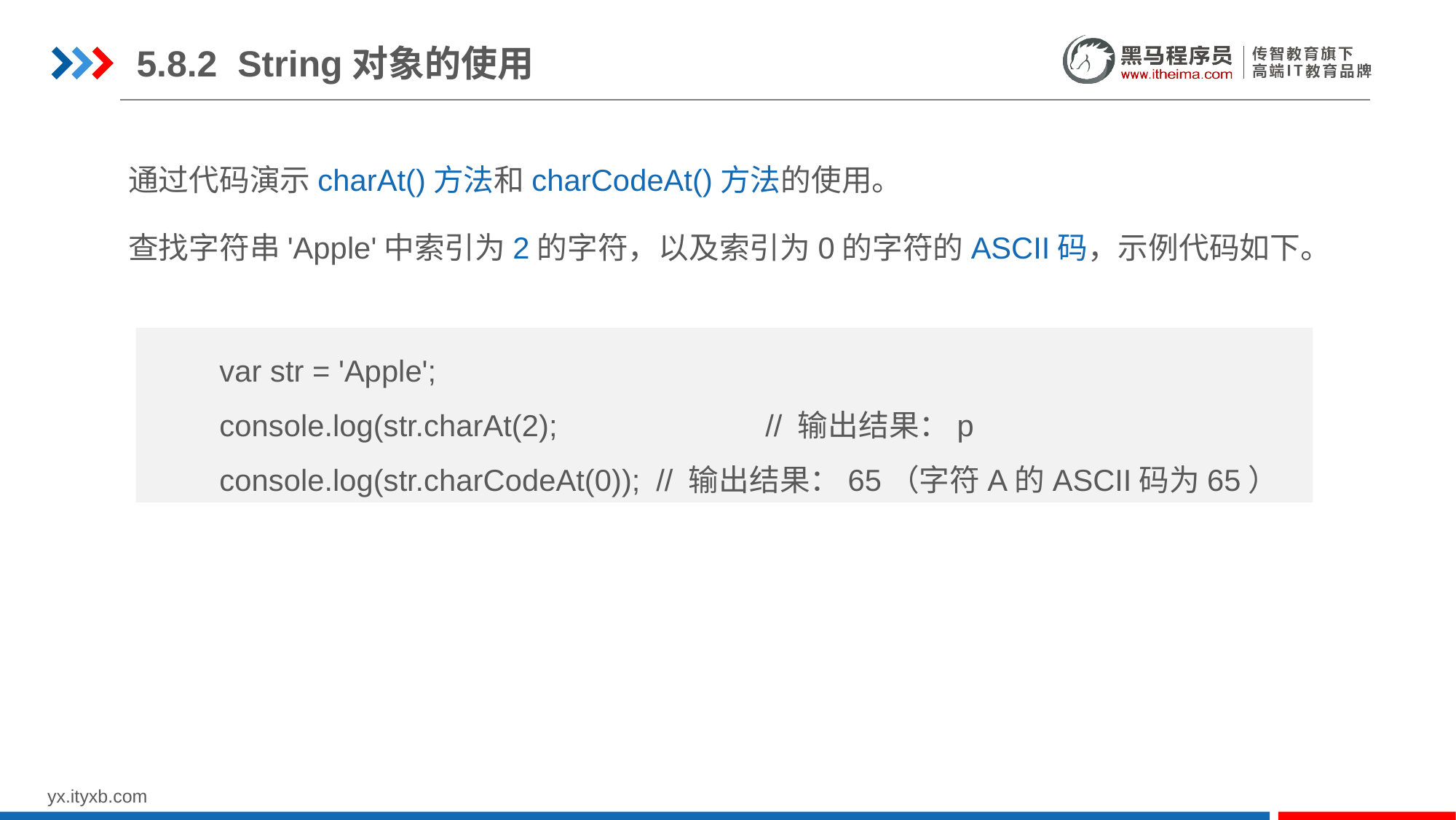

5.8.2  String对象的使用
通过代码演示charAt()方法和charCodeAt()方法的使用。

查找字符串'Apple'中索引为2的字符，以及索引为0的字符的ASCII码，示例代码如下。
var str = 'Apple';
console.log(str.charAt(2);		// 输出结果：p
console.log(str.charCodeAt(0));	// 输出结果：65（字符A的ASCII码为65）